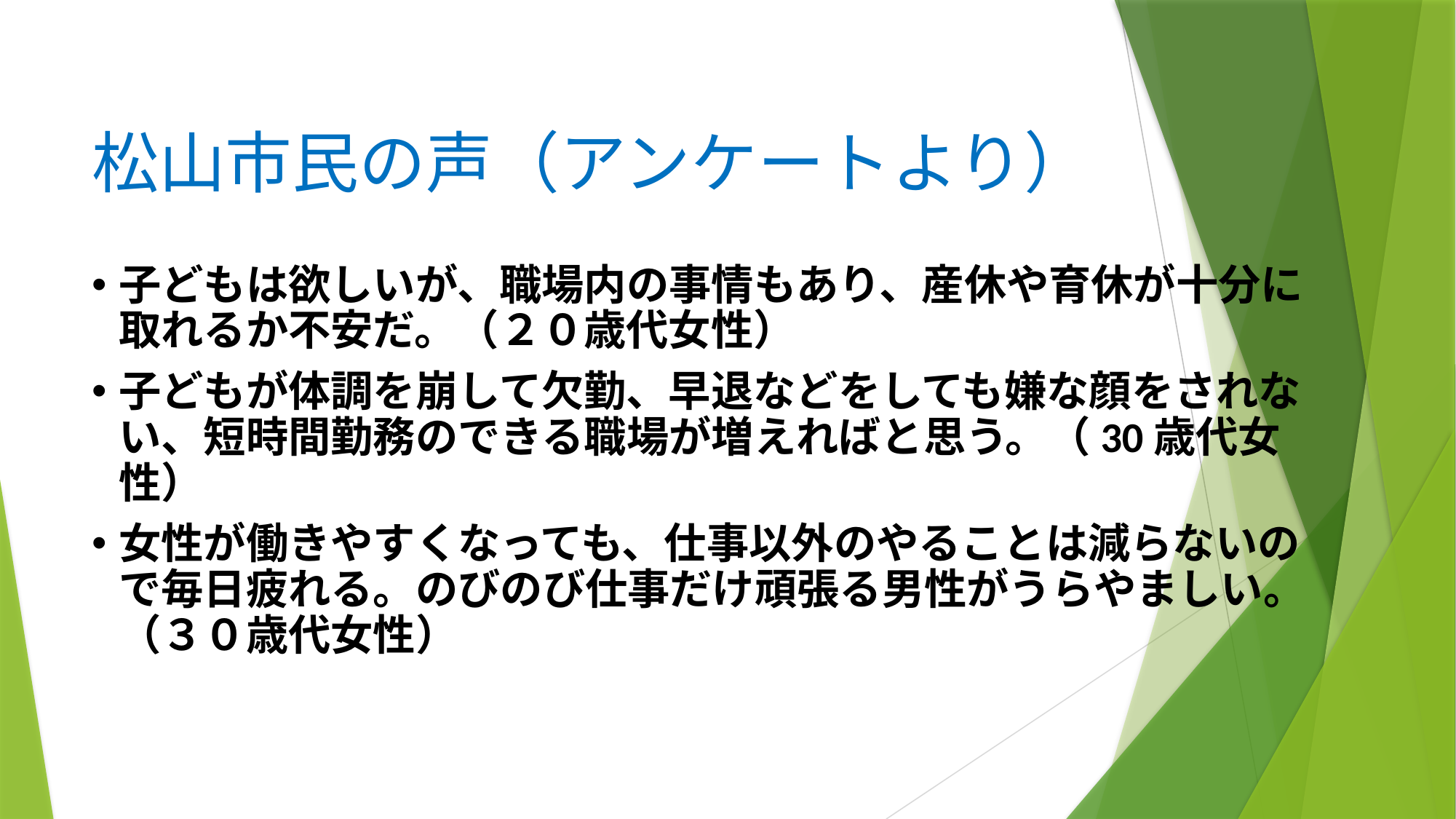

# 松山市民の声（アンケートより）

子どもは欲しいが、職場内の事情もあり、産休や育休が十分に取れるか不安だ。（２０歳代女性）
子どもが体調を崩して欠勤、早退などをしても嫌な顔をされない、短時間勤務のできる職場が増えればと思う。（30歳代女性）
女性が働きやすくなっても、仕事以外のやることは減らないので毎日疲れる。のびのび仕事だけ頑張る男性がうらやましい。（３０歳代女性）